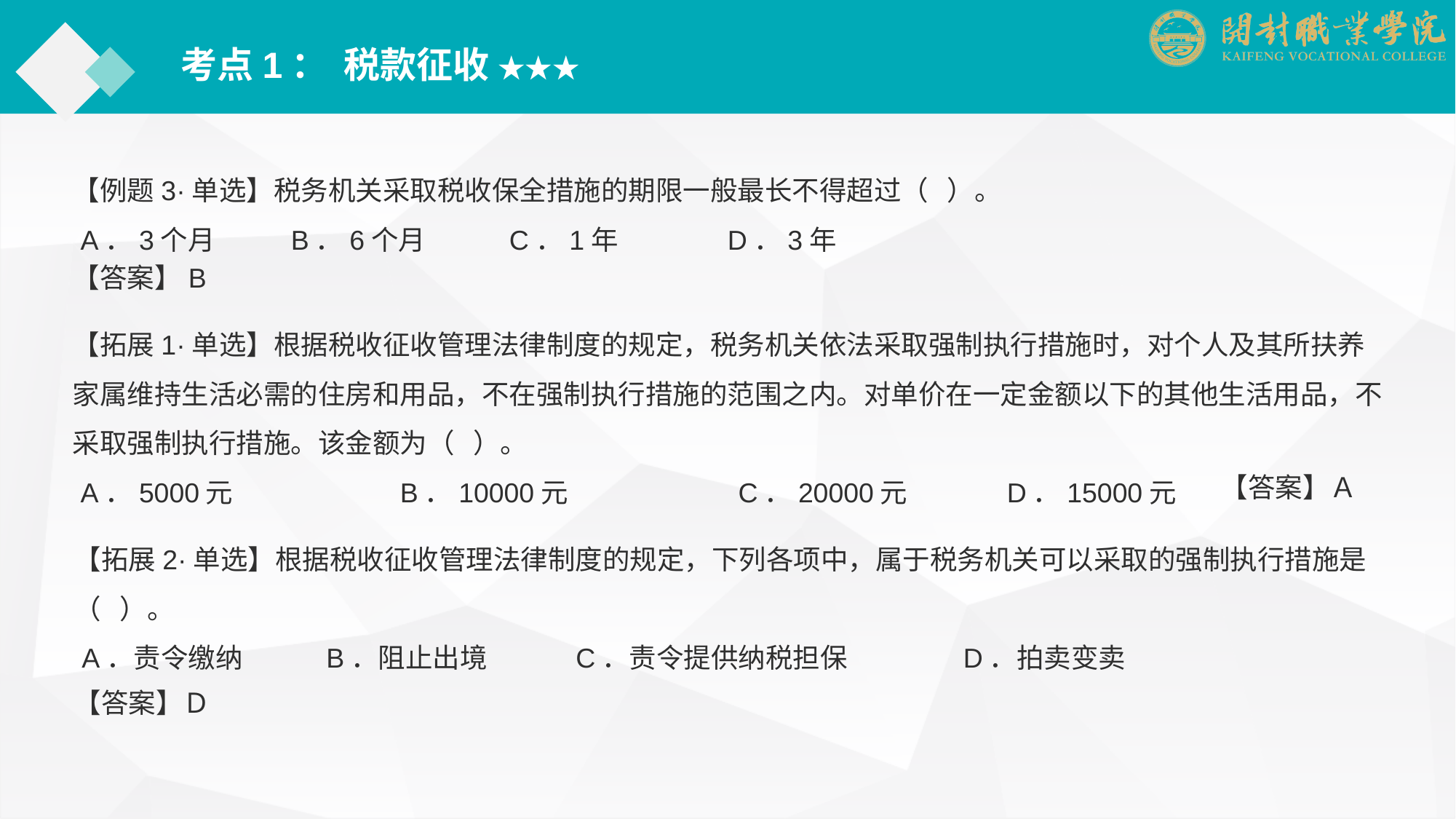

考点1：  税款征收 ★★★
【例题3·单选】税务机关采取税收保全措施的期限一般最长不得超过（   ）。
 A．3个月	B．6个月	C．1年		D．3年
【答案】B
【拓展1·单选】根据税收征收管理法律制度的规定，税务机关依法采取强制执行措施时，对个人及其所扶养家属维持生活必需的住房和用品，不在强制执行措施的范围之内。对单价在一定金额以下的其他生活用品，不采取强制执行措施。该金额为（   ）。
 A．5000元		B．10000元　　　　　　C．20000元	　　D．15000元
【答案】Ａ
【拓展2·单选】根据税收征收管理法律制度的规定，下列各项中，属于税务机关可以采取的强制执行措施是（   ）。
 A．责令缴纳	　B．阻止出境　　　C．责令提供纳税担保　　　　D．拍卖变卖
【答案】Ｄ